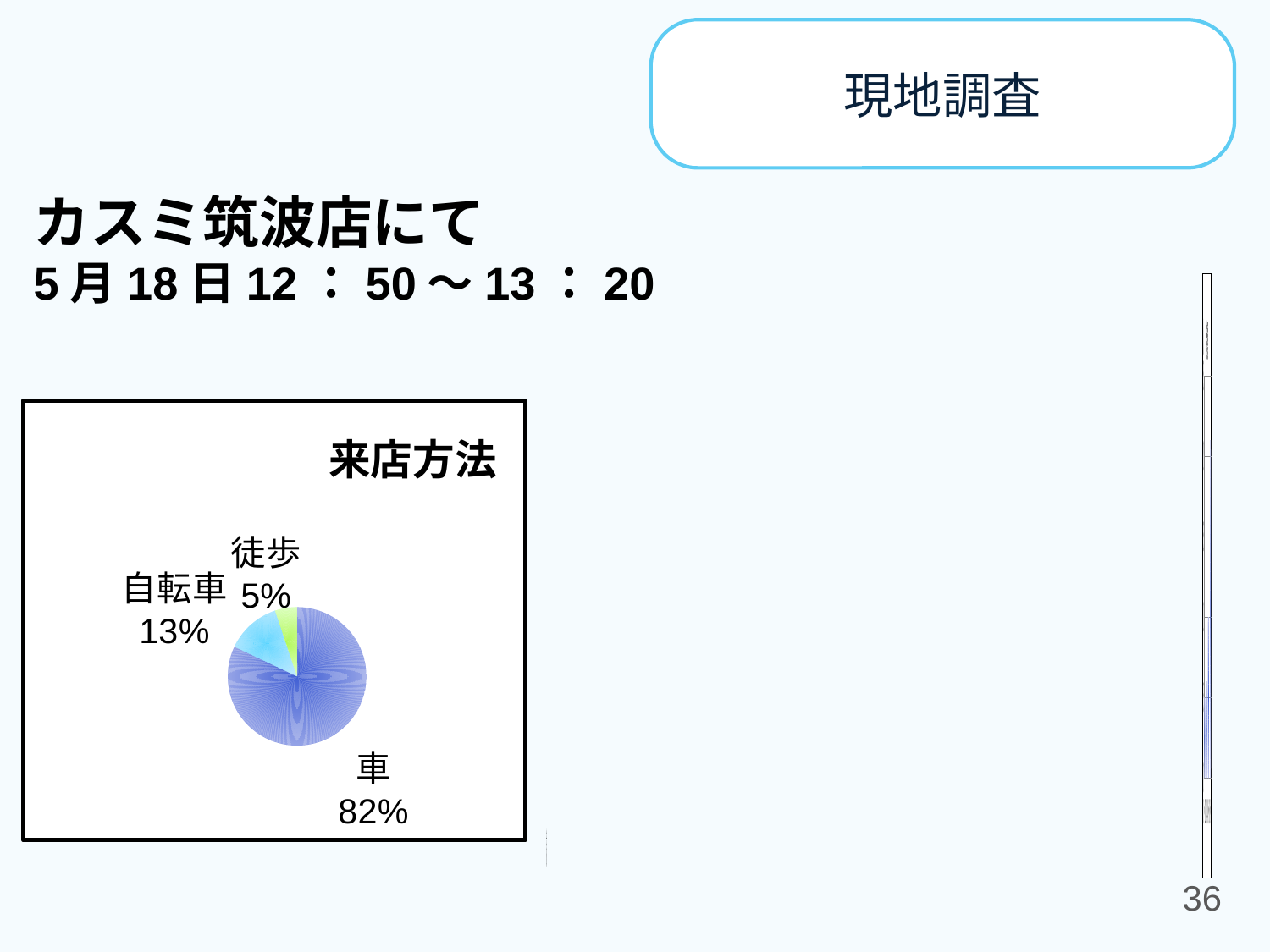

現地調査
カスミ筑波店にて
5月18日12：50〜13：20

### Chart: 来店者層

| Category |  |
|---|---|
| 0〜20 | 5.0 |
| 20〜40 | 6.0 |
| 40〜60 | 10.0 |
| 60〜 | 21.0 |

### Chart: 来店方法

| Category |  |
|---|---|
| 車 | 32.0 |
| 自転車 | 5.0 |
| 徒歩 | 2.0 |
36